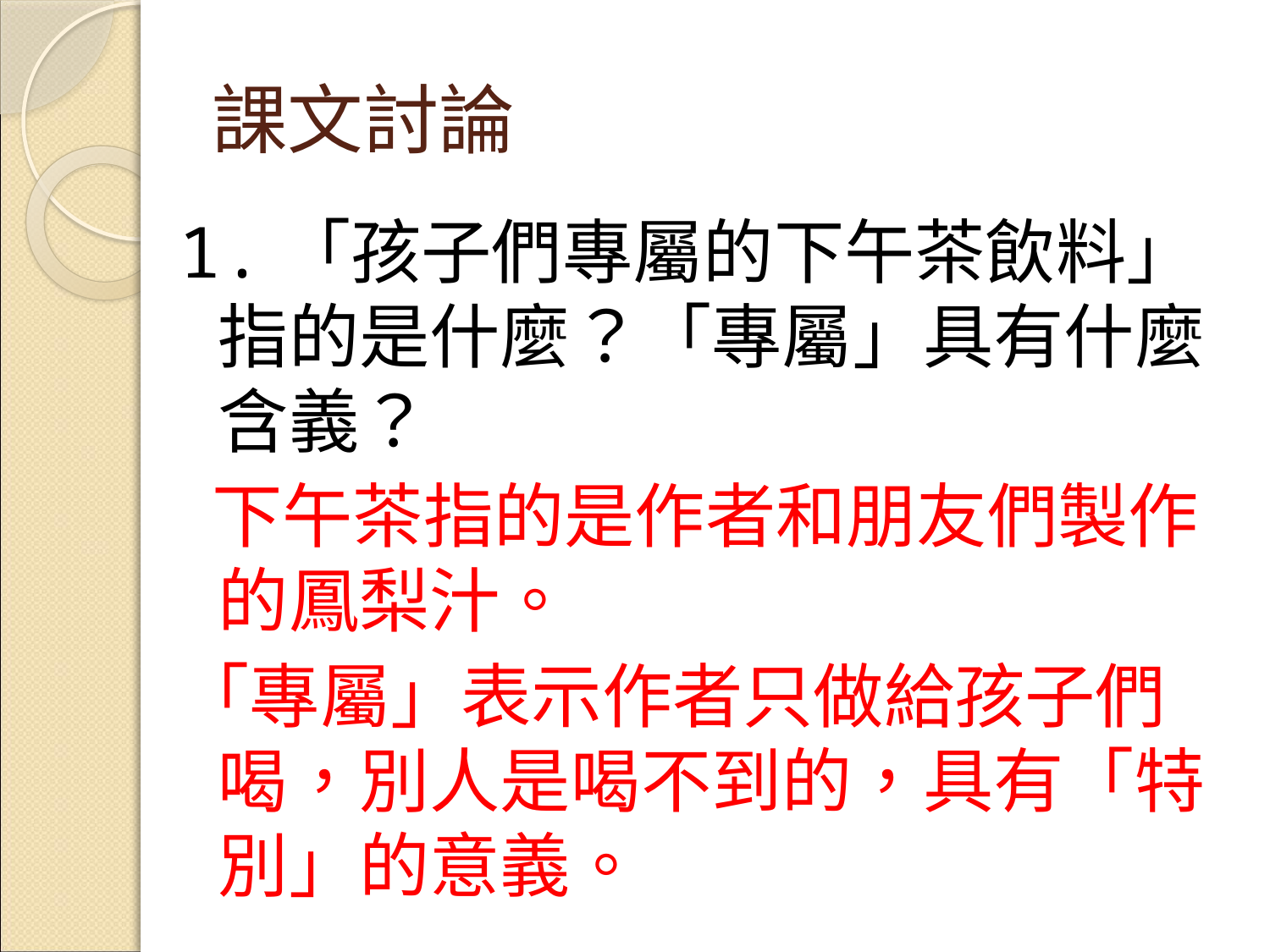

# 課文討論
1.「孩子們專屬的下午茶飲料」指的是什麼？「專屬」具有什麼含義？
 下午茶指的是作者和朋友們製作的鳳梨汁。
「專屬」表示作者只做給孩子們喝，別人是喝不到的，具有「特別」的意義。